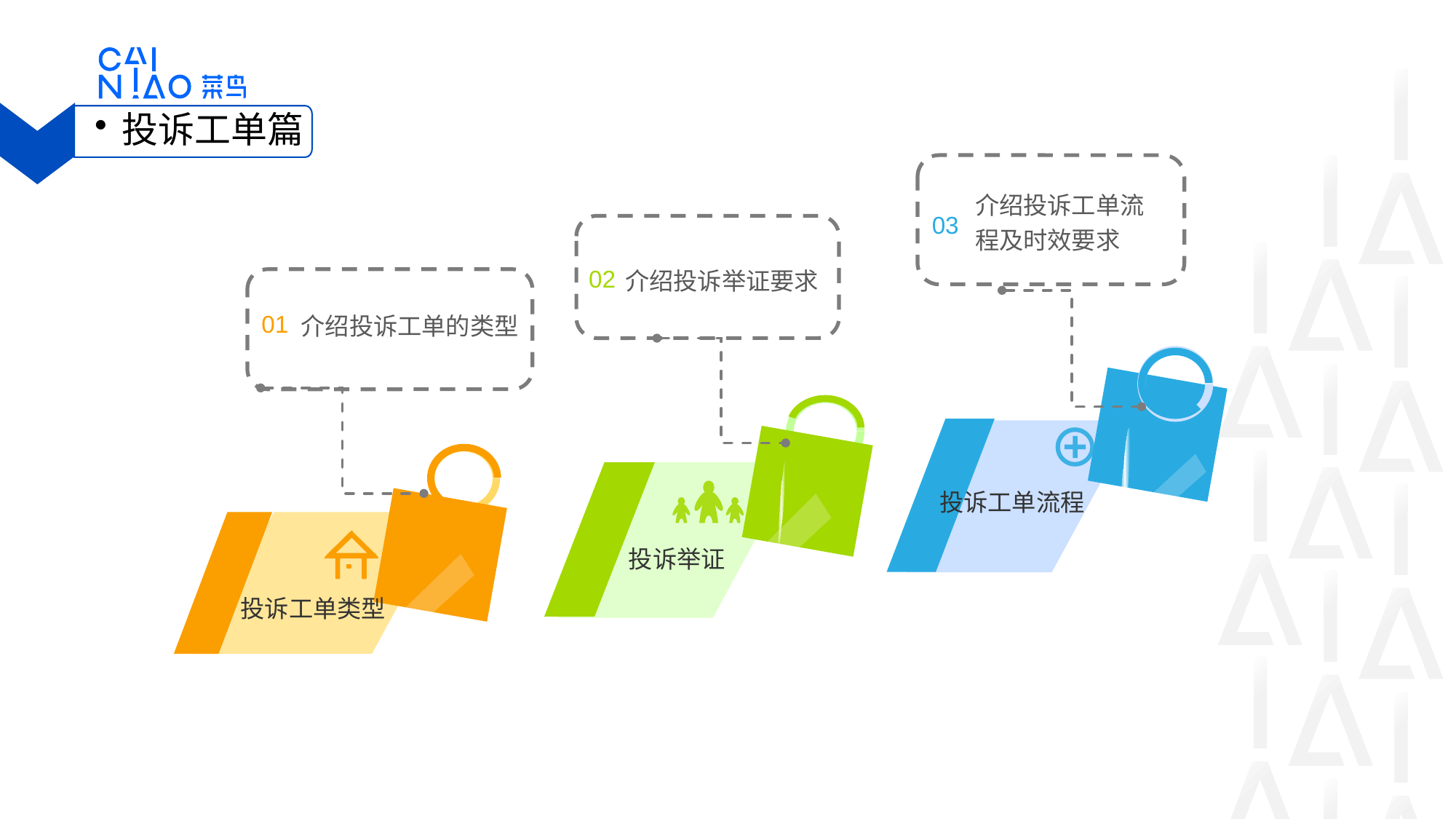

投诉工单篇

介绍投诉工单流程及时效要求
03

介绍投诉举证要求
02

01
介绍投诉工单的类型

投诉工单流程

投诉举证

投诉工单类型